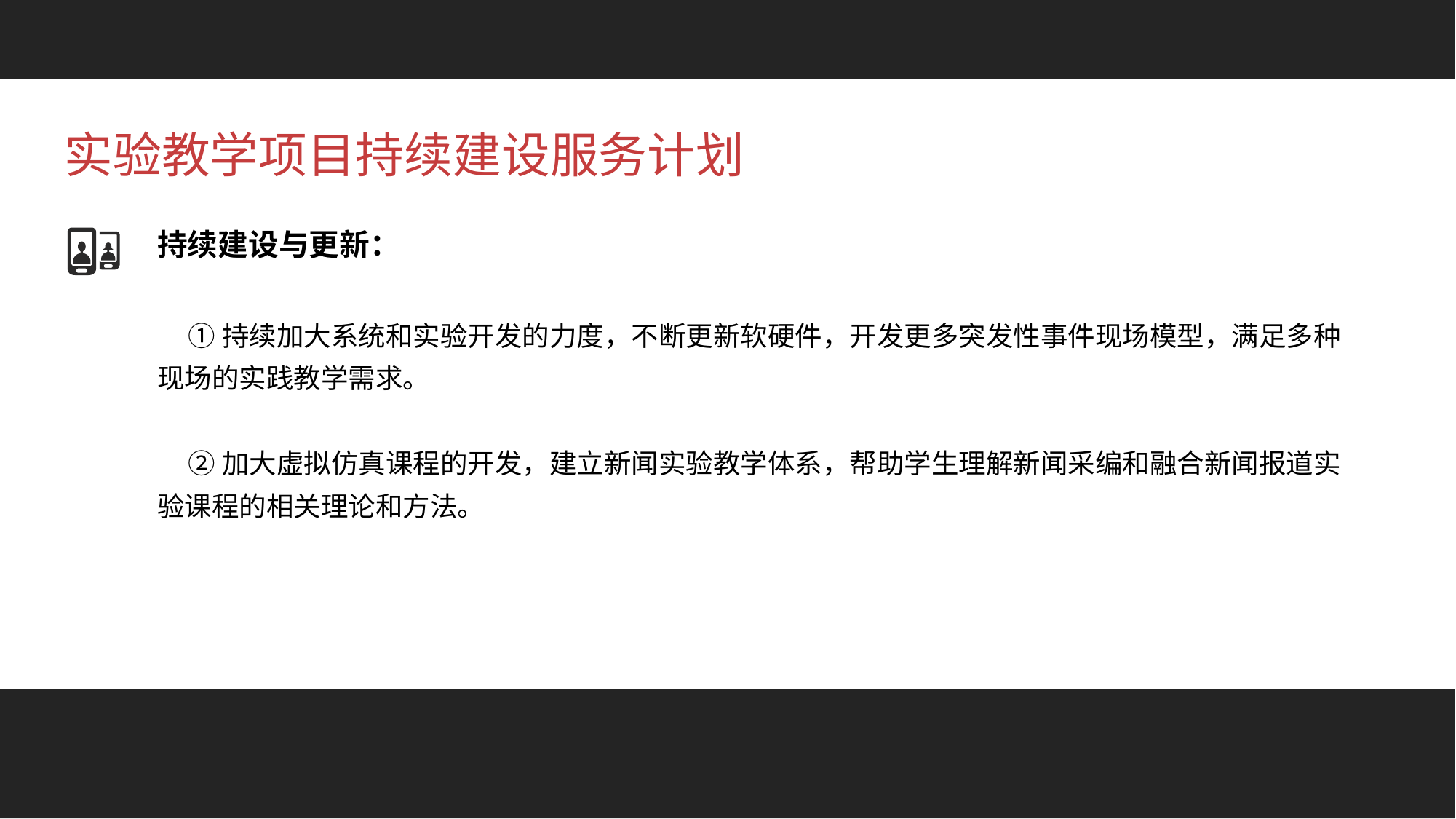

实验教学项目持续建设服务计划
持续建设与更新：

     ①持续加大系统和实验开发的力度，不断更新软硬件，开发更多突发性事件现场模型，满足多种现场的实践教学需求。

     ②加大虚拟仿真课程的开发，建立新闻实验教学体系，帮助学生理解新闻采编和融合新闻报道实验课程的相关理论和方法。